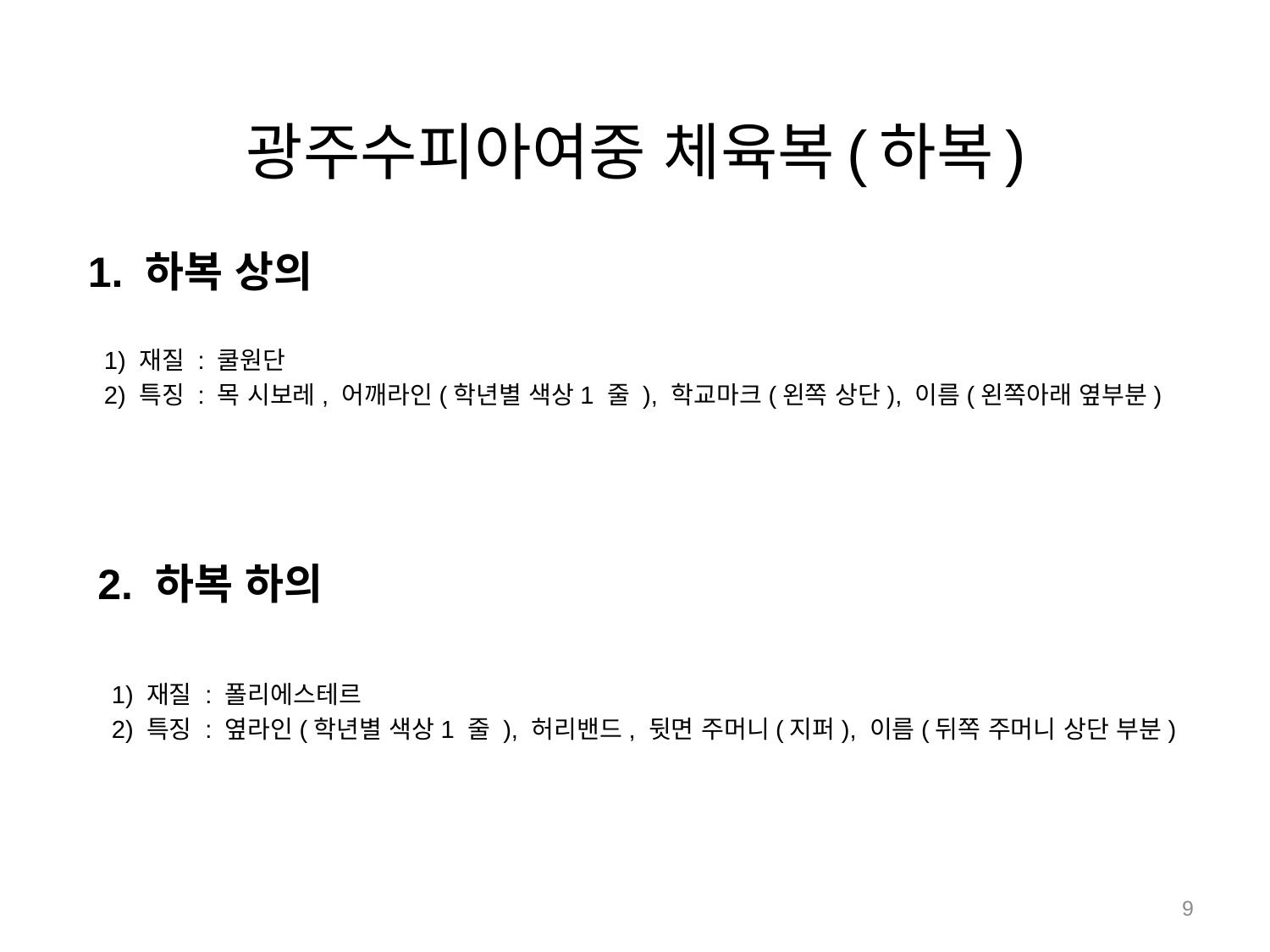

# 광주수피아여중 체육복(하복)
 1. 하복 상의

    1) 재질 : 쿨원단
    2) 특징 : 목 시보레, 어깨라인(학년별 색상1 줄 ), 학교마크(왼쪽 상단), 이름(왼쪽아래 옆부분)

2. 하복 하의

  1) 재질 : 폴리에스테르
  2) 특징 : 옆라인(학년별 색상1 줄 ), 허리밴드, 뒷면 주머니(지퍼), 이름(뒤쪽 주머니 상단 부분)

9